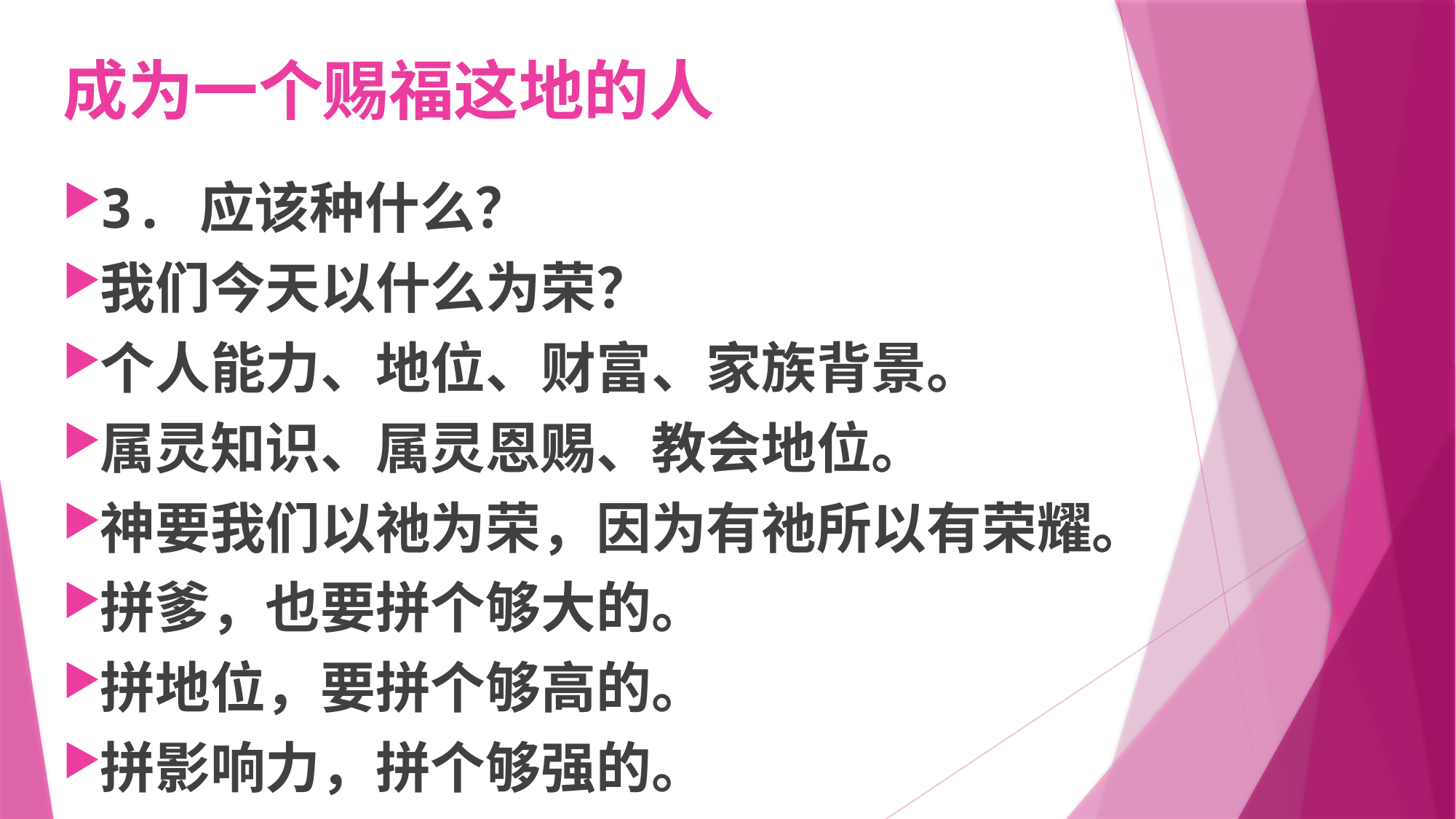

# 成为一个赐福这地的人
3.	应该种什么？
我们今天以什么为荣？
个人能力、地位、财富、家族背景。
属灵知识、属灵恩赐、教会地位。
神要我们以祂为荣，因为有祂所以有荣耀。
拼爹，也要拼个够大的。
拼地位，要拼个够高的。
拼影响力，拼个够强的。